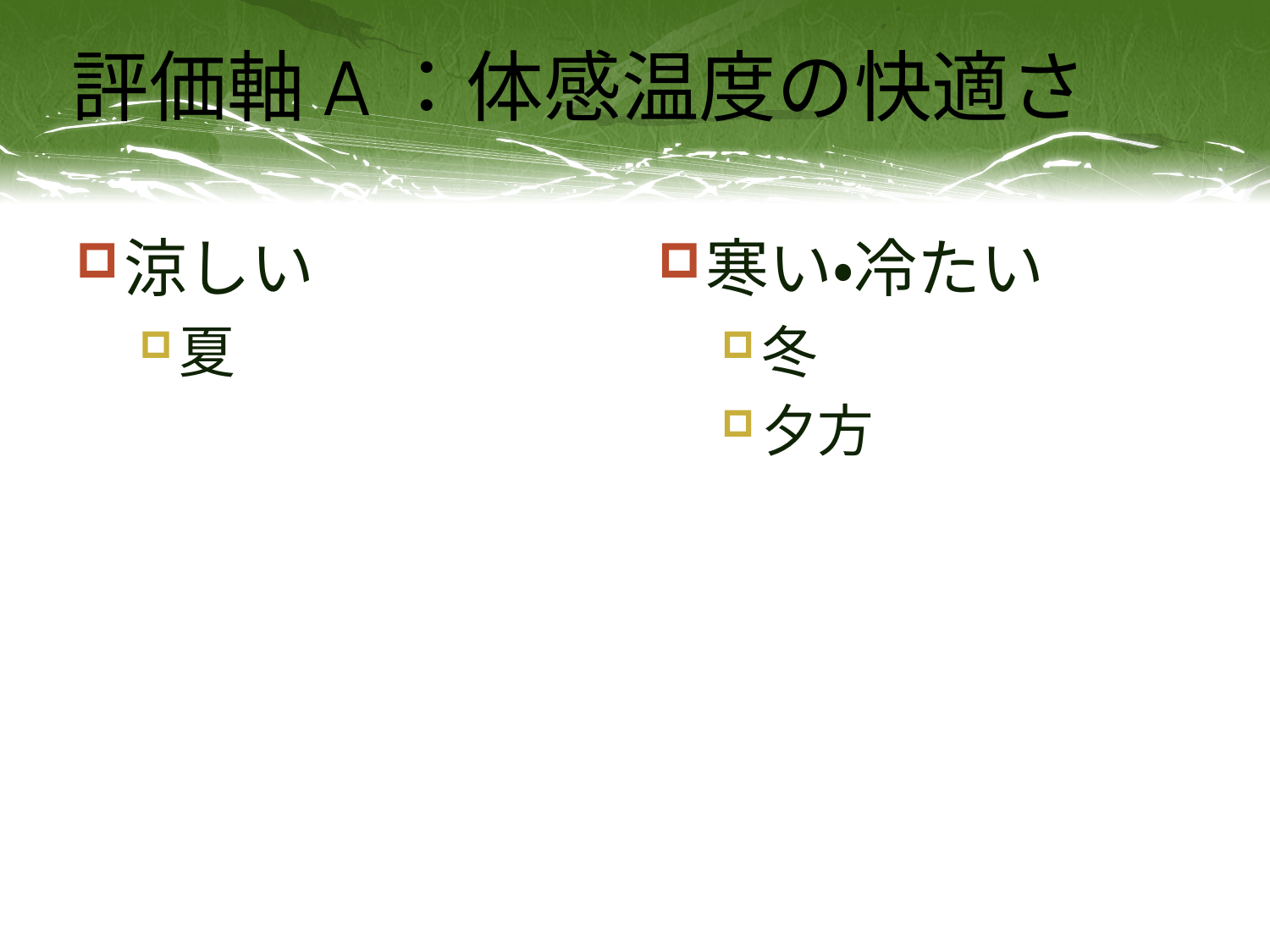

# 評価軸A：体感温度の快適さ
涼しい
夏
寒い・冷たい
冬
夕方